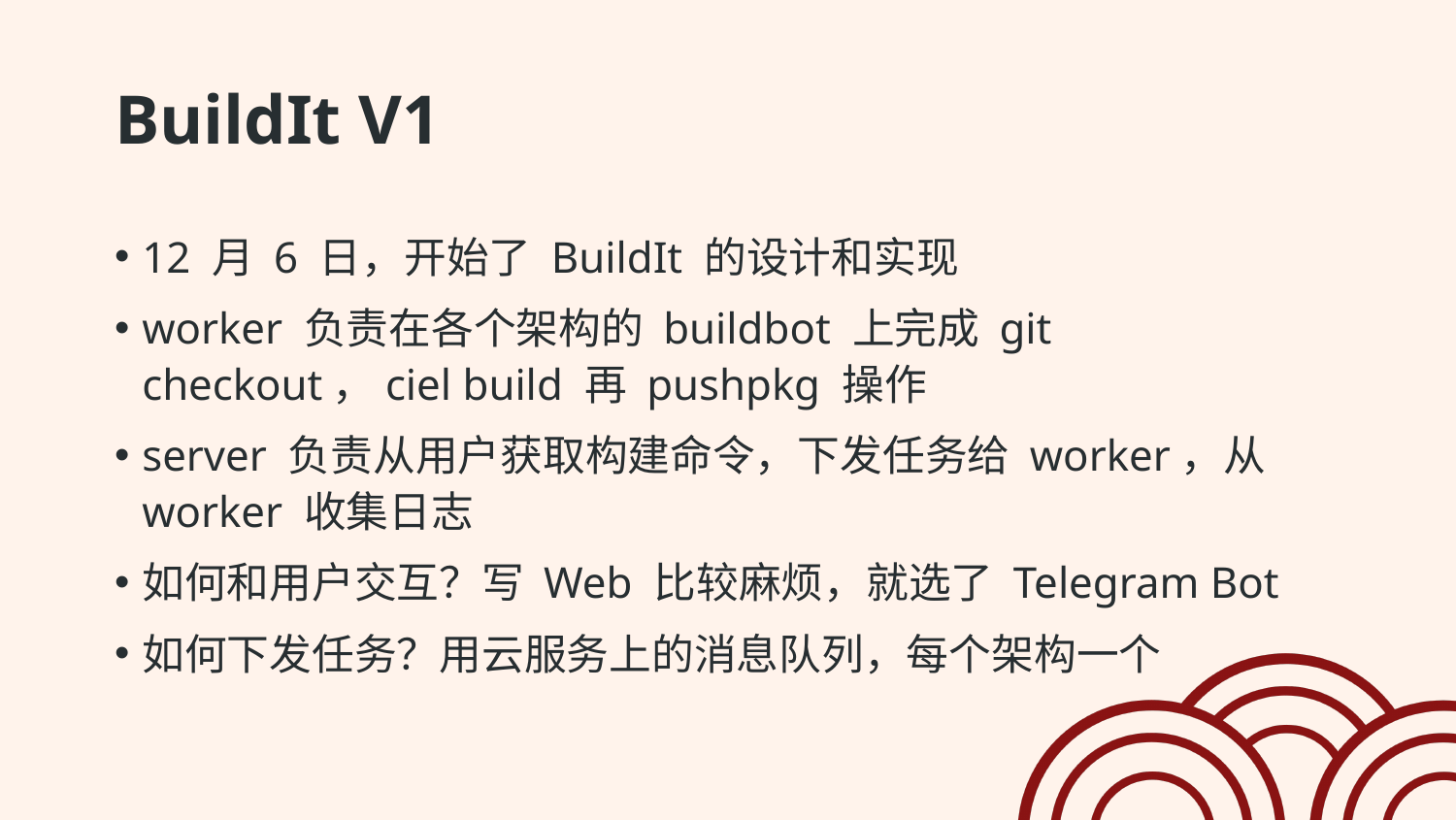

# BuildIt V1
12 月 6 日，开始了 BuildIt 的设计和实现
worker 负责在各个架构的 buildbot 上完成 git checkout，ciel build 再 pushpkg 操作
server 负责从用户获取构建命令，下发任务给 worker，从 worker 收集日志
如何和用户交互？写 Web 比较麻烦，就选了 Telegram Bot
如何下发任务？用云服务上的消息队列，每个架构一个